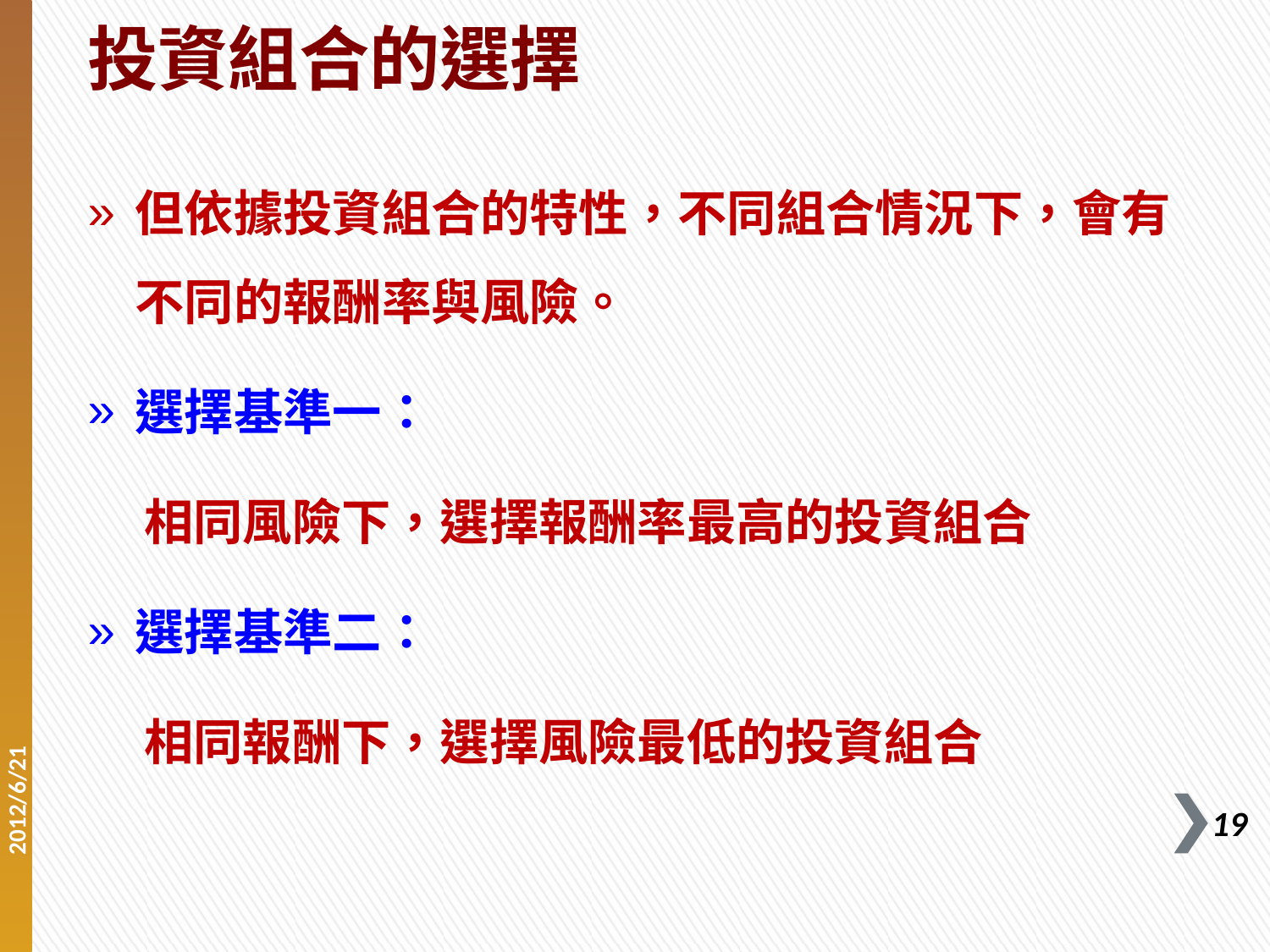

# 投資組合的選擇
但依據投資組合的特性，不同組合情況下，會有不同的報酬率與風險。
選擇基準一：
    相同風險下，選擇報酬率最高的投資組合
選擇基準二：
    相同報酬下，選擇風險最低的投資組合

2012/6/21
19